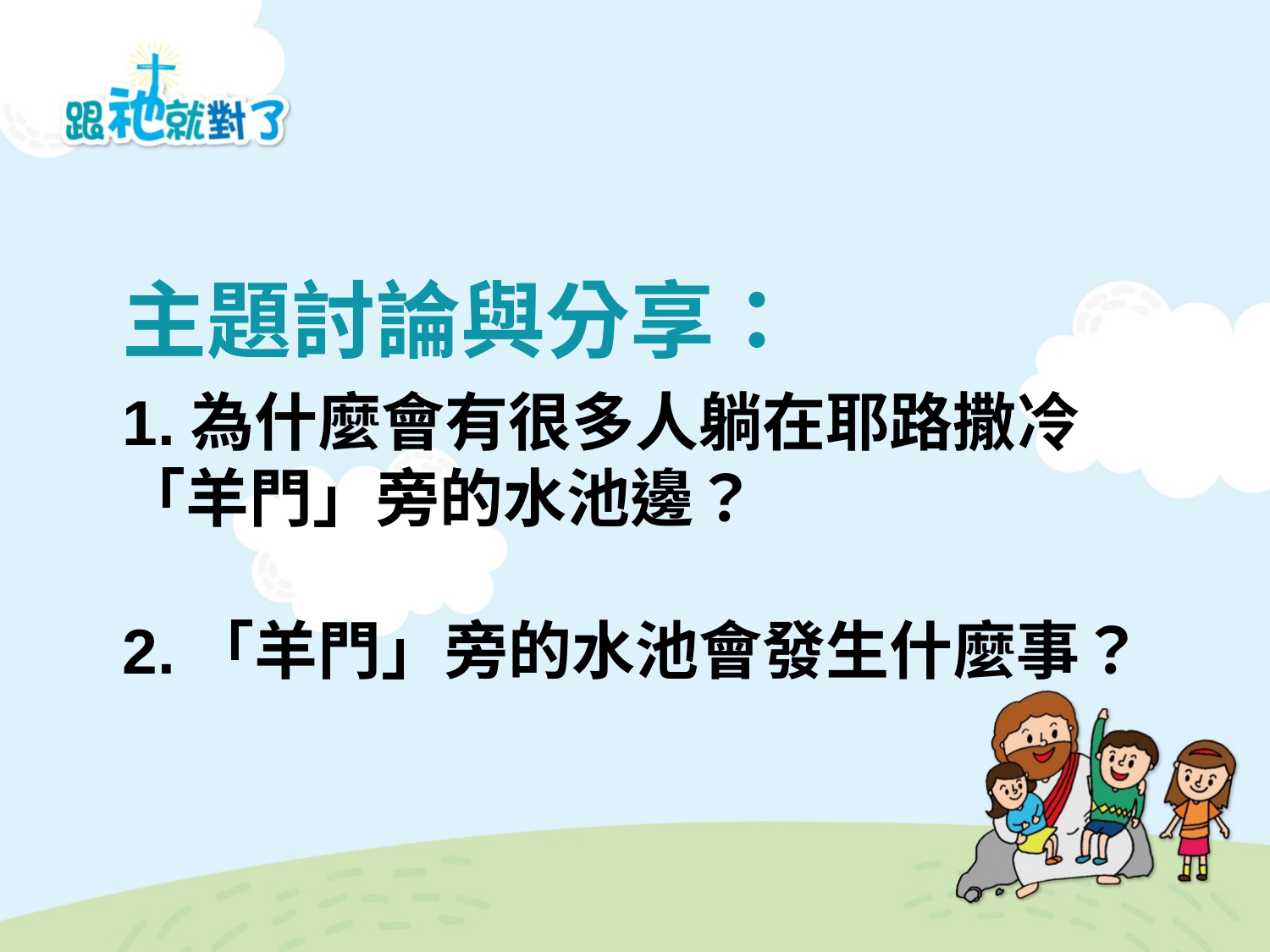

主題討論與分享：
1.為什麼會有很多人躺在耶路撒冷「羊門」旁的水池邊？

2.「羊門」旁的水池會發生什麼事？